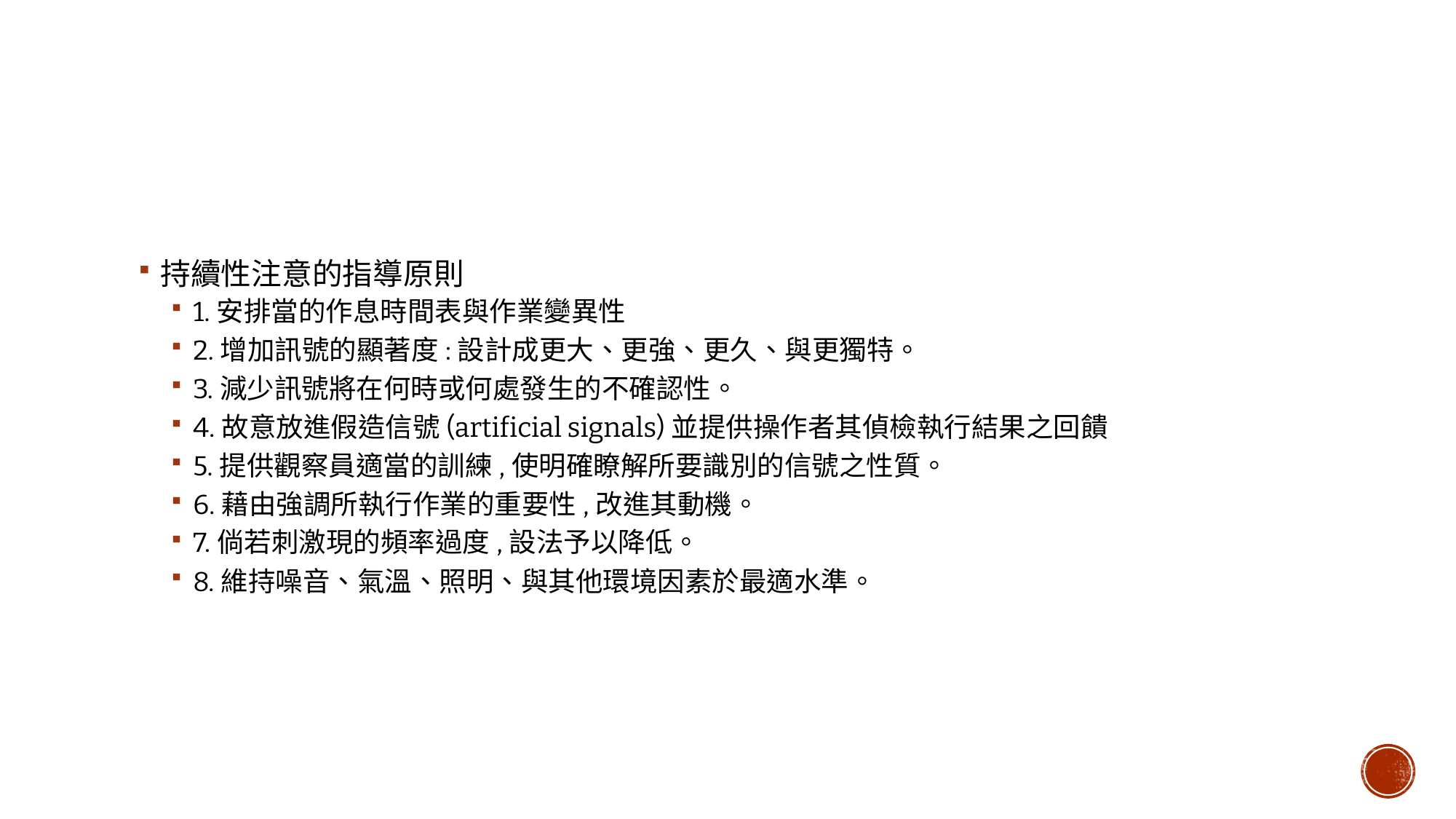

#
持續性注意的指導原則
1.安排當的作息時間表與作業變異性
2.增加訊號的顯著度:設計成更大、更強、更久、與更獨特。
3.減少訊號將在何時或何處發生的不確認性。
4.故意放進假造信號(artificial signals)並提供操作者其偵檢執行結果之回饋
5.提供觀察員適當的訓練,使明確瞭解所要識別的信號之性質。
6.藉由強調所執行作業的重要性,改進其動機。
7.倘若刺激現的頻率過度,設法予以降低。
8.維持噪音、氣溫、照明、與其他環境因素於最適水準。